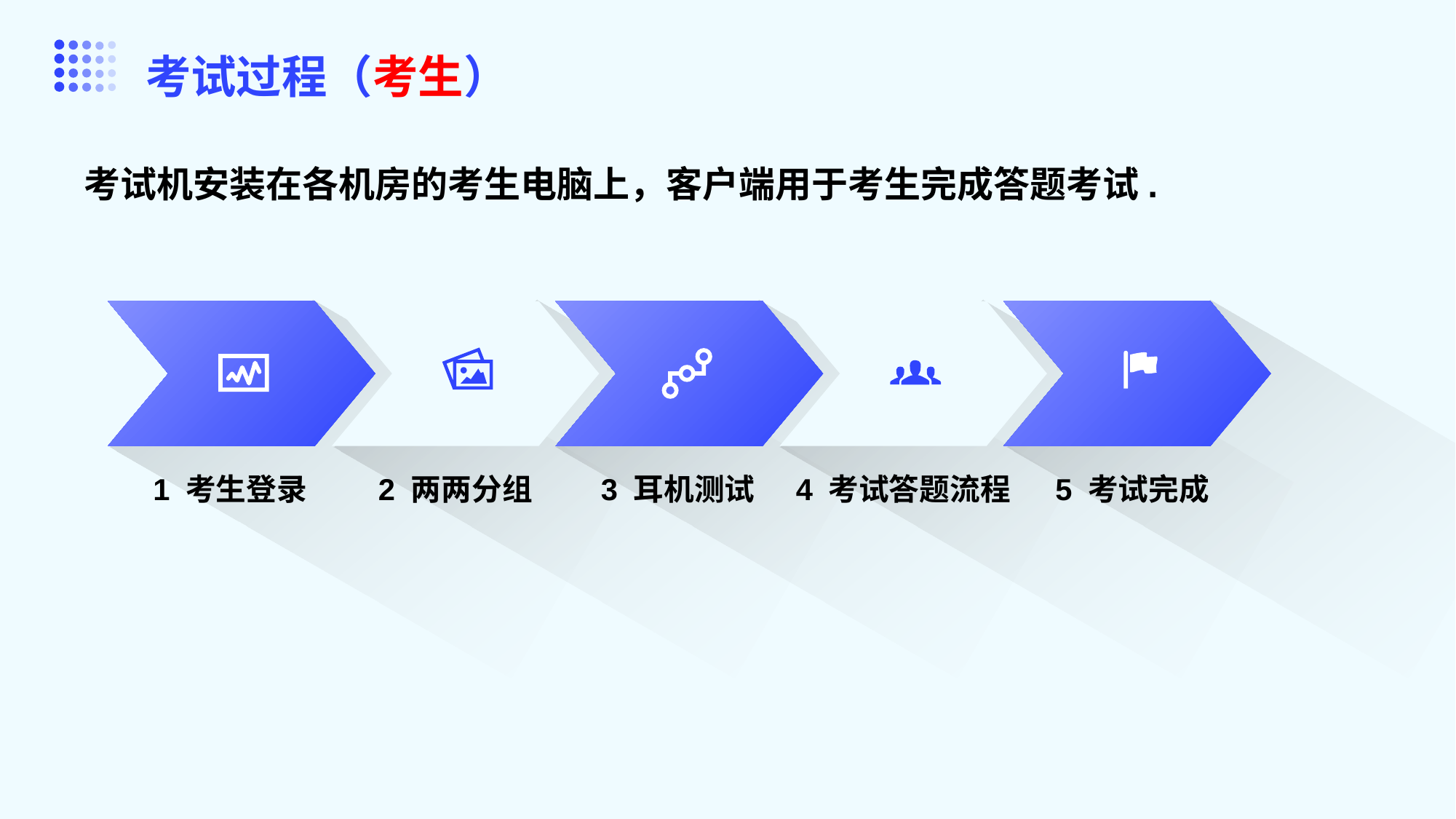

考试过程（考生）

考试机安装在各机房的考生电脑上，客户端用于考生完成答题考试.

1 考生登录
2 两两分组
3 耳机测试
4 考试答题流程
5 考试完成